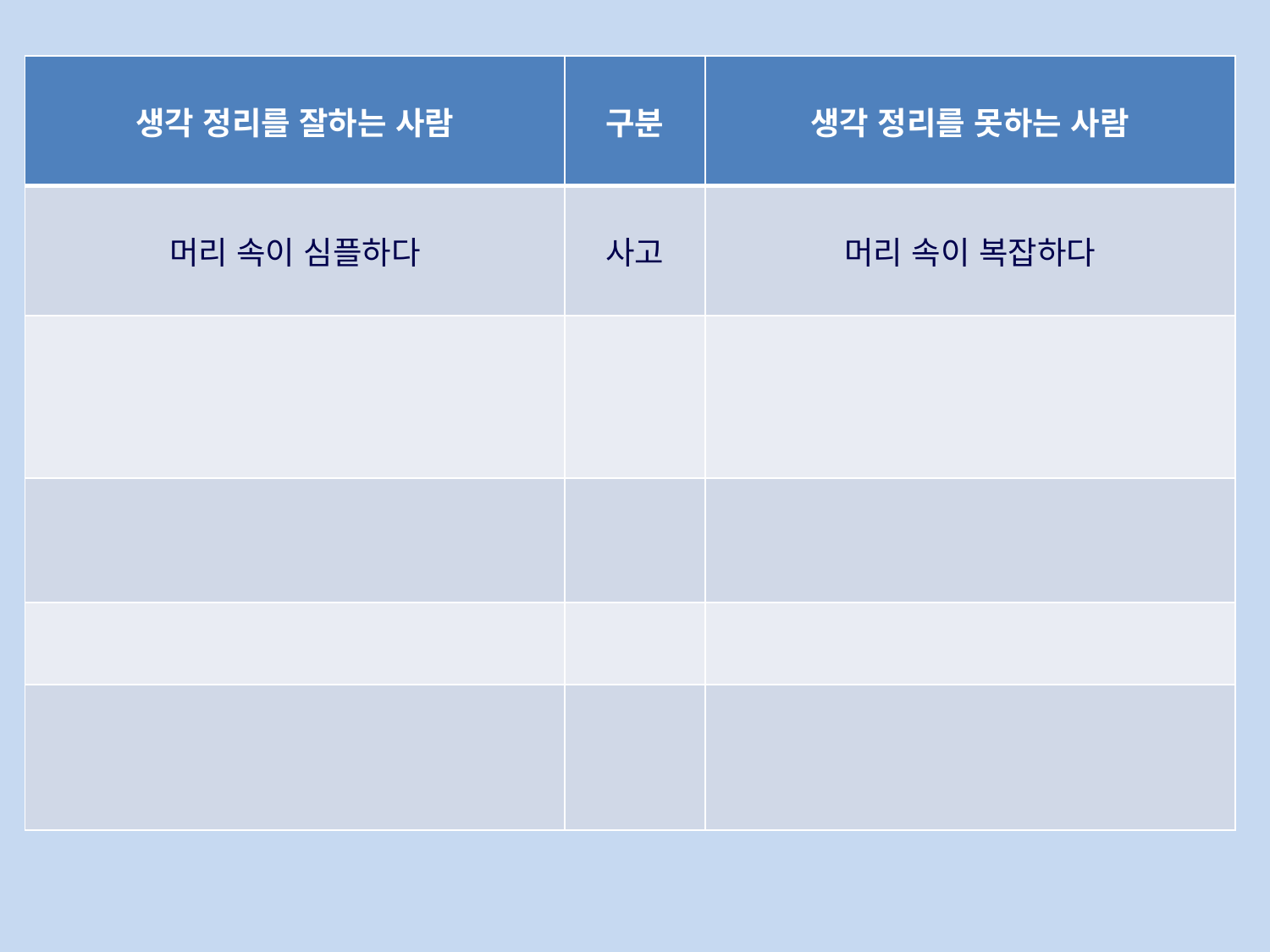

| 생각 정리를 잘하는 사람 | 구분 | 생각 정리를 못하는 사람 |
| --- | --- | --- |
| 머리 속이 심플하다 | 사고 | 머리 속이 복잡하다 |
|  |  |  |
|  |  |  |
|  |  |  |
|  |  |  |